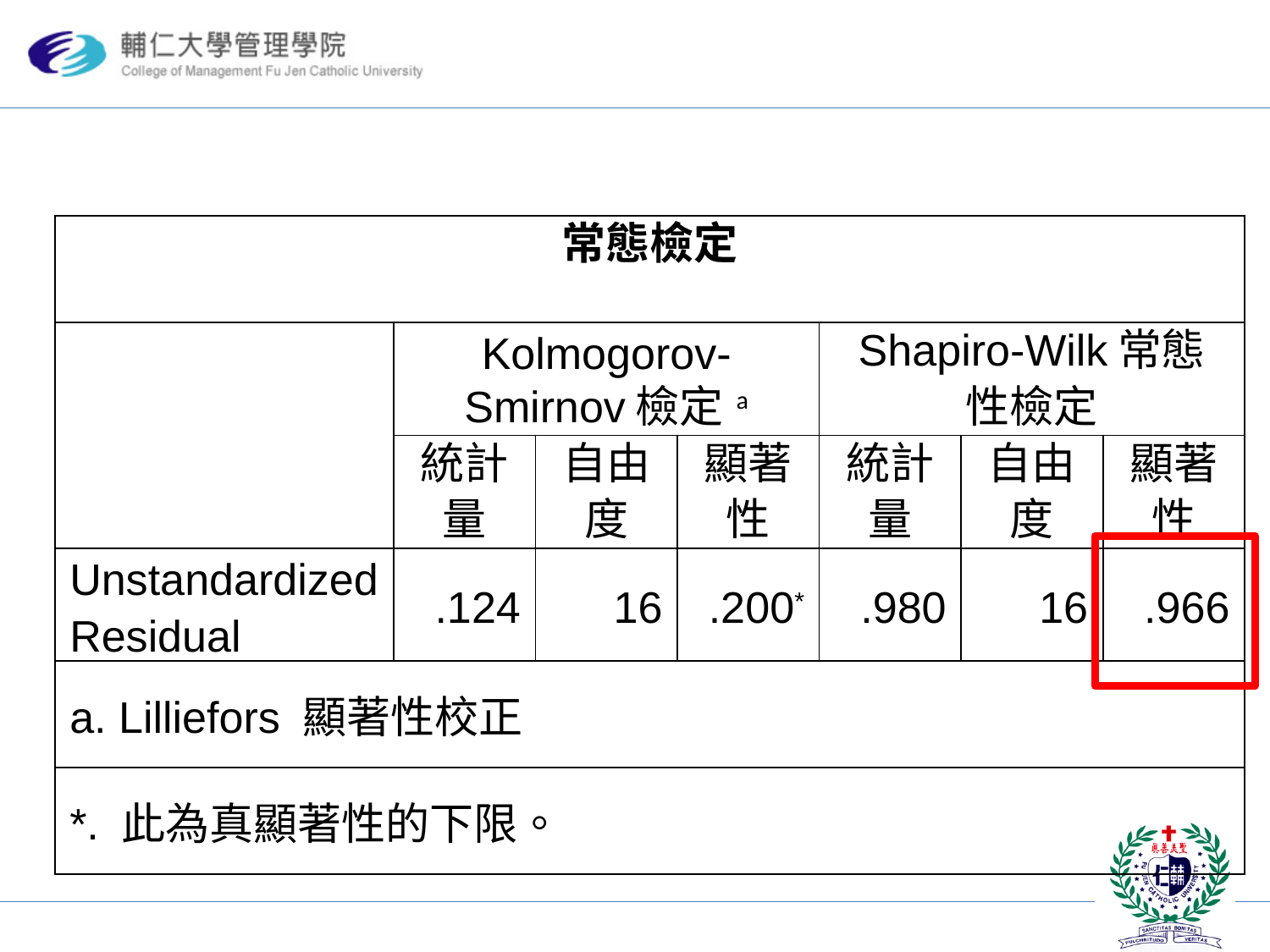

#
| 常態檢定 |  |  |  |  |  |  |
| --- | --- | --- | --- | --- | --- | --- |
|  | Kolmogorov- Smirnov檢定a |  |  | Shapiro-Wilk常態 性檢定 |  |  |
|  | 統計 量 | 自由 度 | 顯著 性 | 統計 量 | 自由 度 | 顯著 性 |
| Unstandardized Residual | .124 | 16 | .200\* | .980 | 16 | .966 |
| a. Lilliefors 顯著性校正 |  |  |  |  |  |  |
| \*. 此為真顯著性的下限。 |  |  |  |  |  |  |